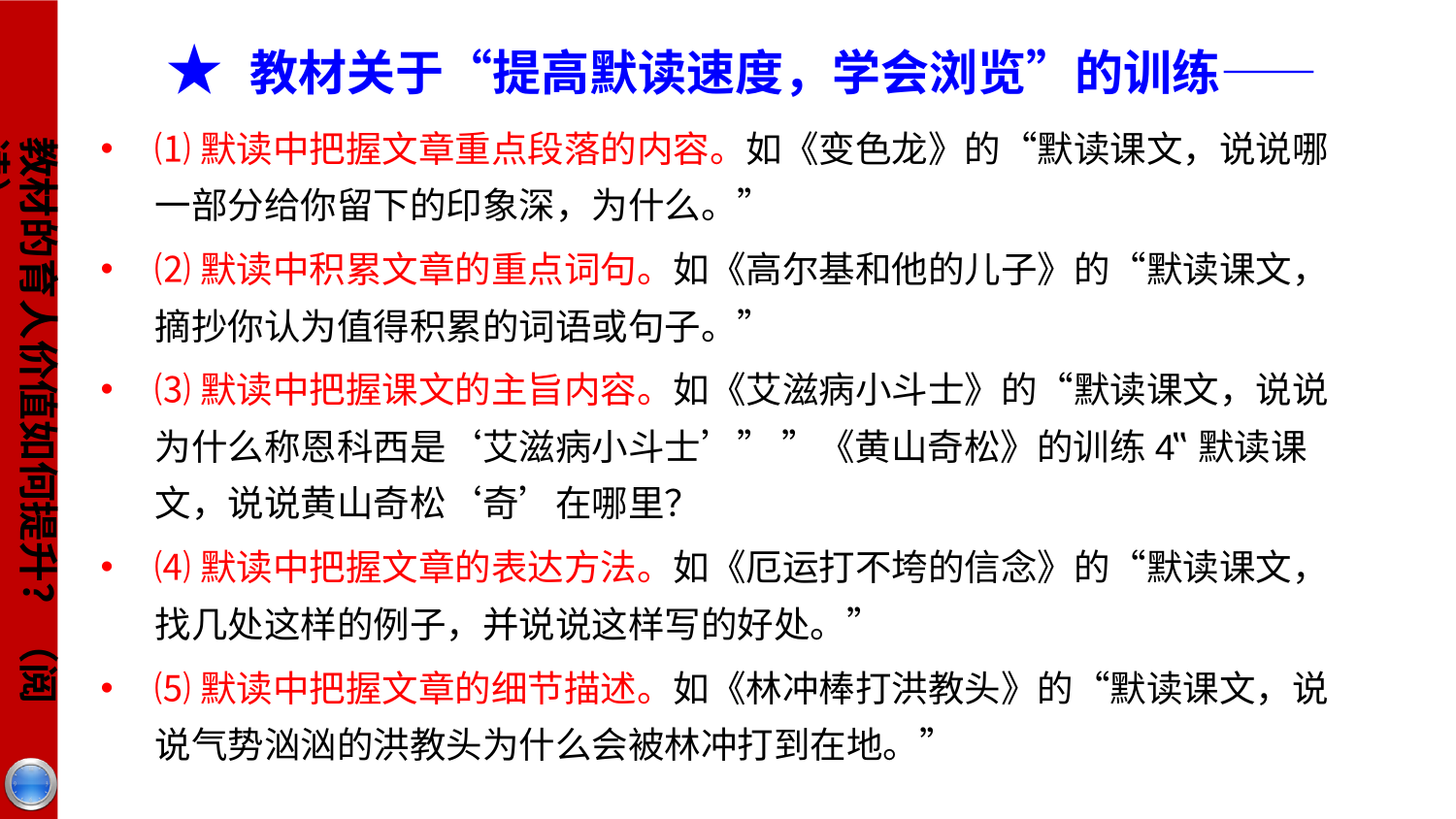

★ 教材关于“提高默读速度，学会浏览”的训练——
⑴默读中把握文章重点段落的内容。如《变色龙》的“默读课文，说说哪一部分给你留下的印象深，为什么。”
⑵默读中积累文章的重点词句。如《高尔基和他的儿子》的“默读课文，摘抄你认为值得积累的词语或句子。”
⑶默读中把握课文的主旨内容。如《艾滋病小斗士》的“默读课文，说说为什么称恩科西是‘艾滋病小斗士’” ”《黄山奇松》的训练4“默读课文，说说黄山奇松‘奇’在哪里？
⑷默读中把握文章的表达方法。如《厄运打不垮的信念》的“默读课文，找几处这样的例子，并说说这样写的好处。”
⑸默读中把握文章的细节描述。如《林冲棒打洪教头》的“默读课文，说说气势汹汹的洪教头为什么会被林冲打到在地。”
教材的育人价值如何提升？（阅读）